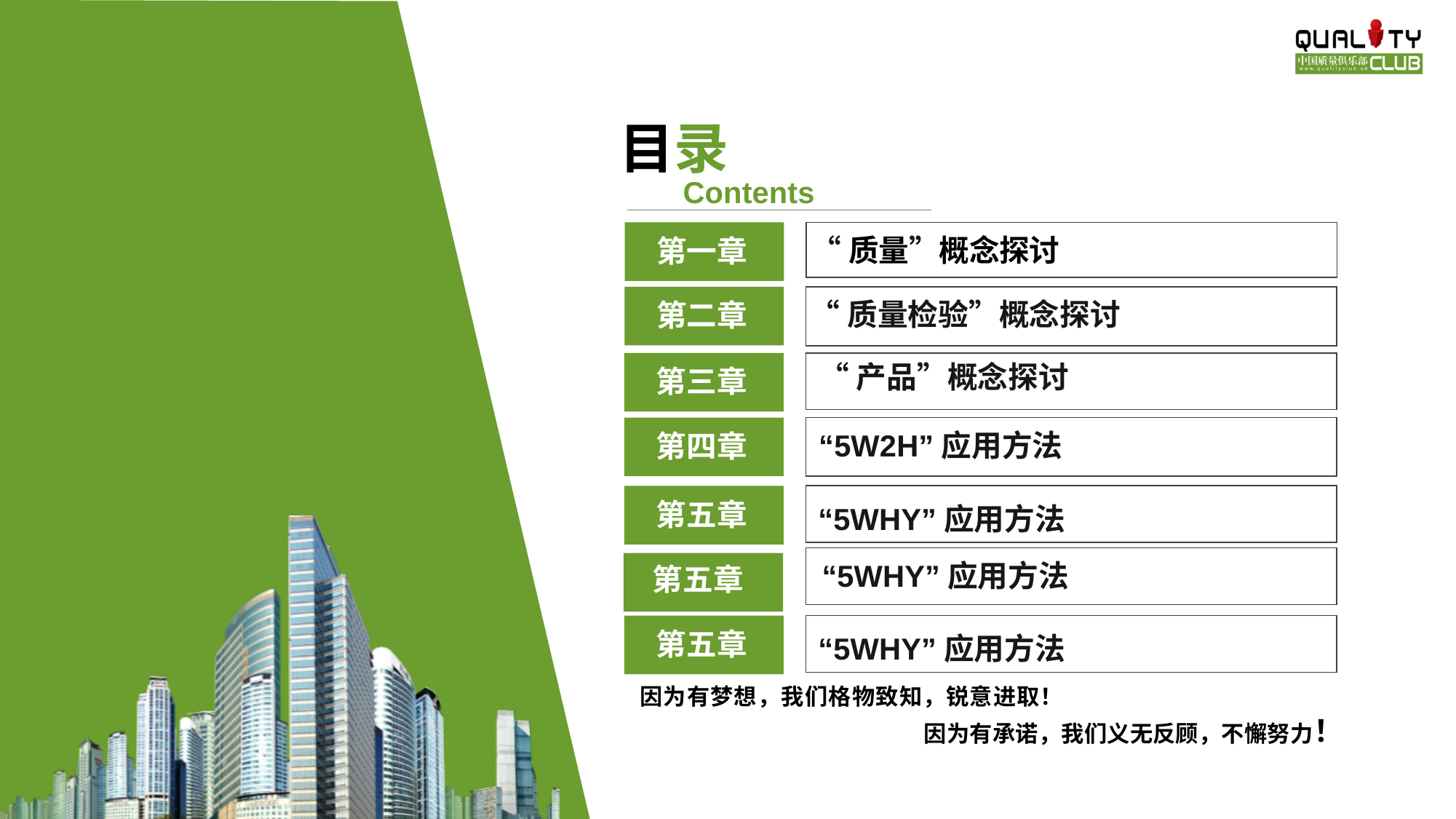

目录
Contents

第一章
“质量”概念探讨

“质量检验”概念探讨
第二章

“产品”概念探讨
第三章

“5W2H”应用方法
第四章

第五章
 “5WHY”应用方法

 “5WHY”应用方法

第五章

第五章
 “5WHY”应用方法
因为有梦想，我们格物致知，锐意进取！
因为有承诺，我们义无反顾，不懈努力！